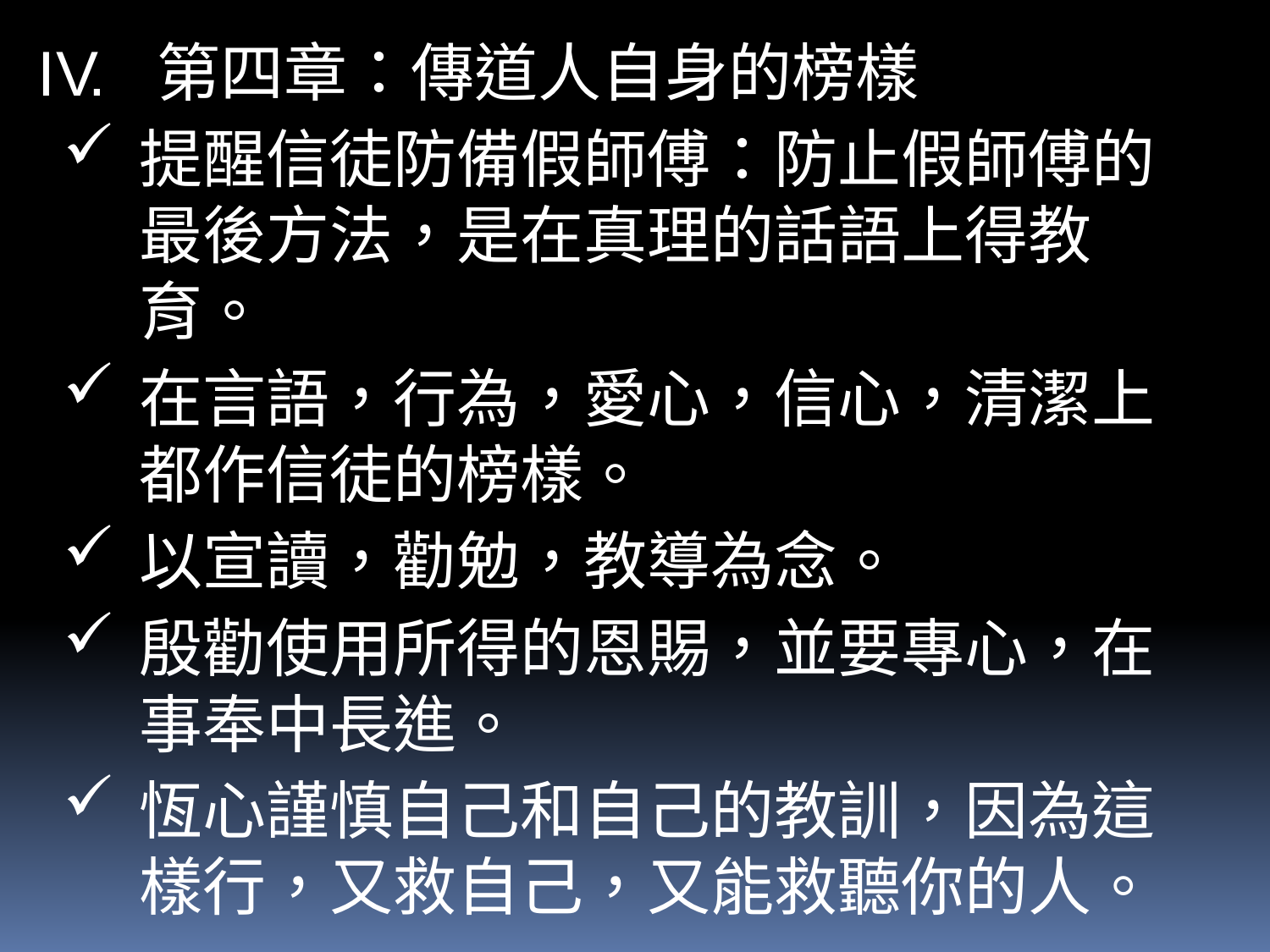

第四章：傳道人自身的榜樣
提醒信徒防備假師傅：防止假師傅的最後方法，是在真理的話語上得教育。
在言語，行為，愛心，信心，清潔上都作信徒的榜樣。
以宣讀，勸勉，教導為念。
殷勸使用所得的恩賜，並要專心，在事奉中長進。
恆心謹慎自己和自己的教訓，因為這樣行，又救自己，又能救聽你的人。